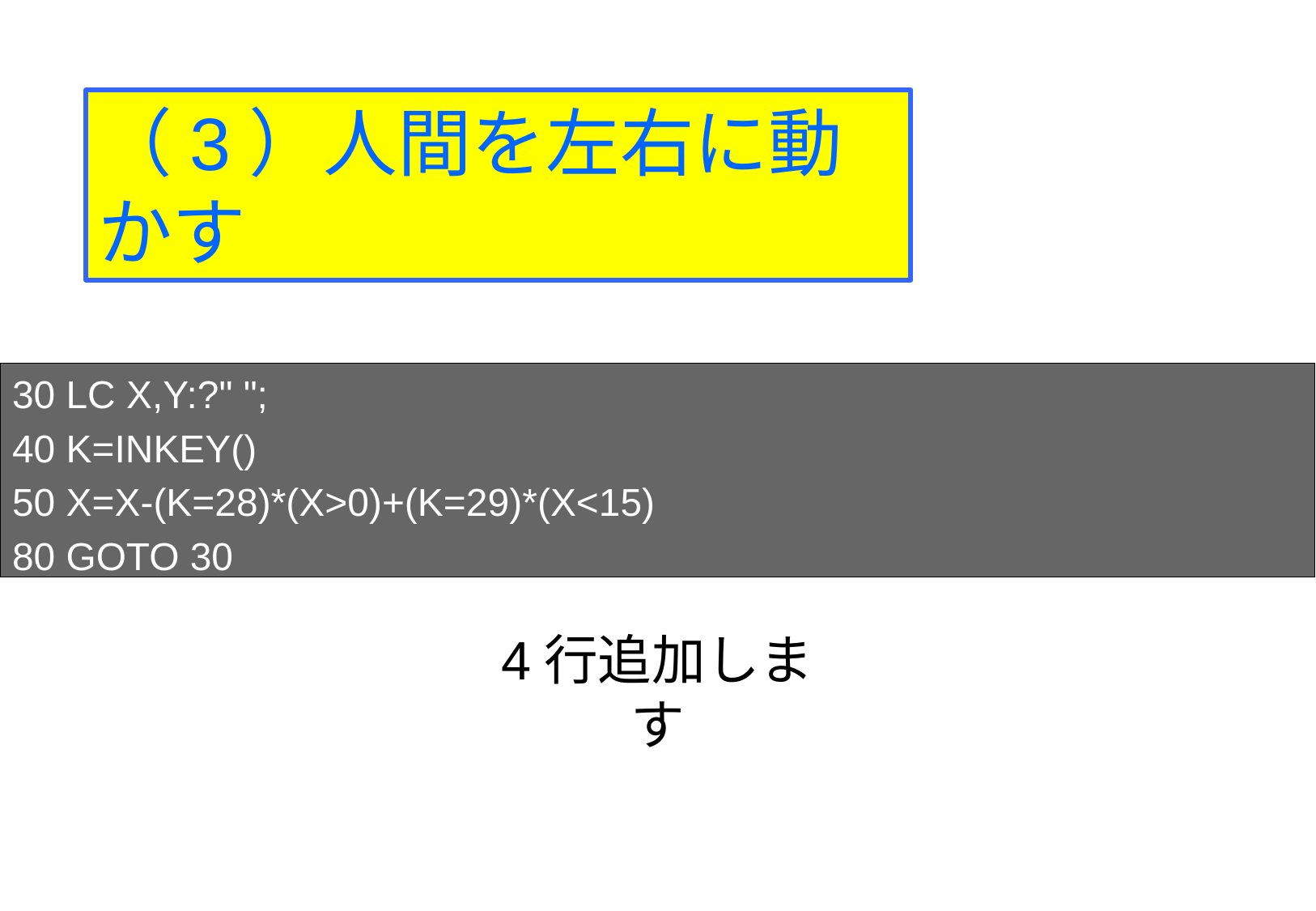

（3）人間を左右に動かす
30 LC X,Y:?" ";
40 K=INKEY()
50 X=X-(K=28)*(X>0)+(K=29)*(X<15)
80 GOTO 30
4行追加します